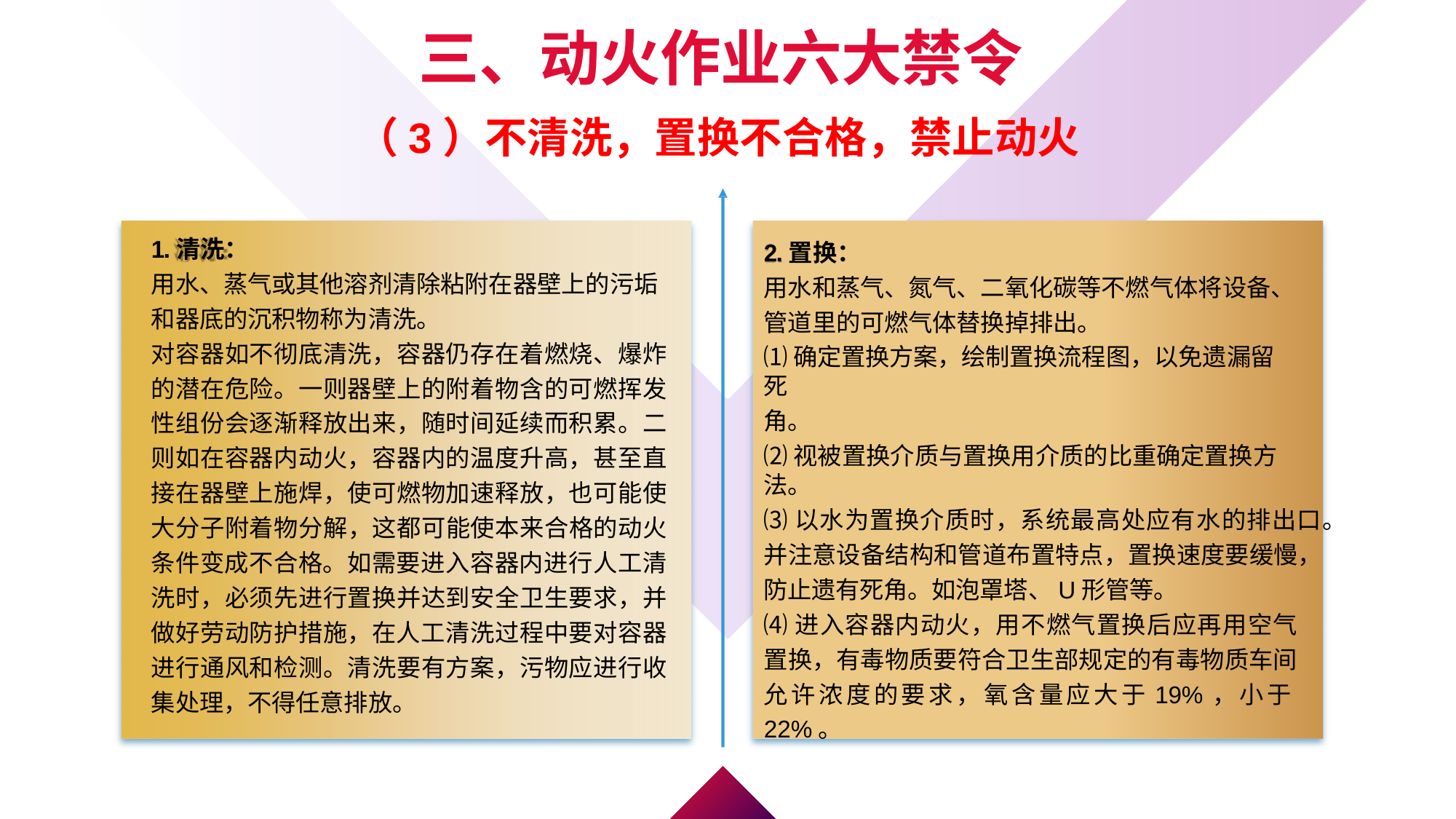

三、动火作业六大禁令
（3）不清洗，置换不合格，禁止动火

1.清洗：
用水、蒸气或其他溶剂清除粘附在器壁上的污垢和器底的沉积物称为清洗。
对容器如不彻底清洗，容器仍存在着燃烧、爆炸的潜在危险。一则器壁上的附着物含的可燃挥发性组份会逐渐释放出来，随时间延续而积累。二则如在容器内动火，容器内的温度升高，甚至直接在器壁上施焊，使可燃物加速释放，也可能使大分子附着物分解，这都可能使本来合格的动火条件变成不合格。如需要进入容器内进行人工清洗时，必须先进行置换并达到安全卫生要求，并做好劳动防护措施，在人工清洗过程中要对容器进行通风和检测。清洗要有方案，污物应进行收集处理，不得任意排放。

2.置换：
用水和蒸气、氮气、二氧化碳等不燃气体将设备、管道里的可燃气体替换掉排出。
⑴确定置换方案，绘制置换流程图，以免遗漏留死
角。
⑵视被置换介质与置换用介质的比重确定置换方法。
⑶以水为置换介质时，系统最高处应有水的排出口。并注意设备结构和管道布置特点，置换速度要缓慢，防止遗有死角。如泡罩塔、U形管等。
⑷进入容器内动火，用不燃气置换后应再用空气置换，有毒物质要符合卫生部规定的有毒物质车间允许浓度的要求，氧含量应大于19%，小于22%。